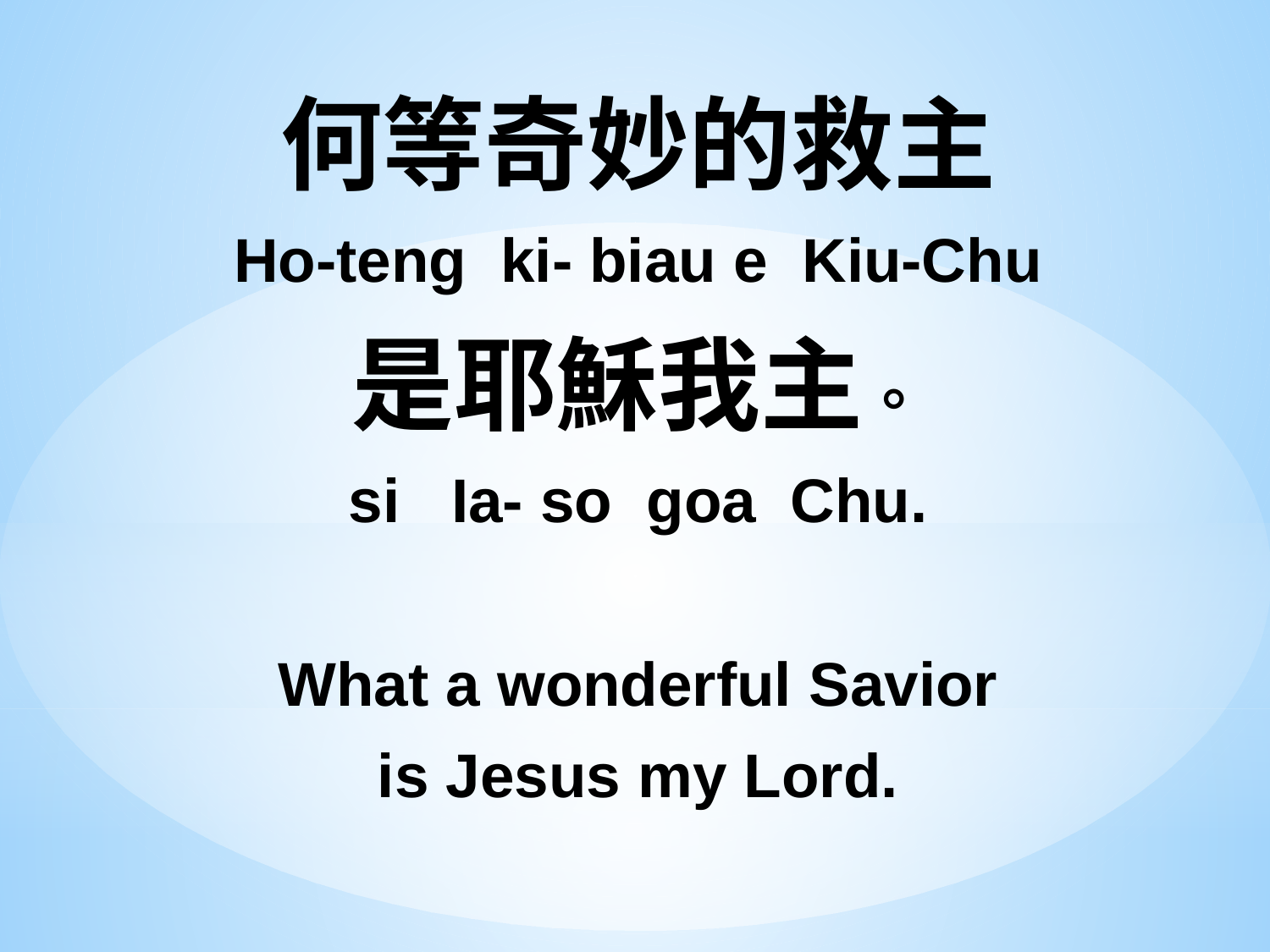

何等奇妙的救主
Ho-teng  ki- biau e  Kiu-Chu
是耶穌我主。
si   Ia- so  goa  Chu.

What a wonderful Savior
is Jesus my Lord.